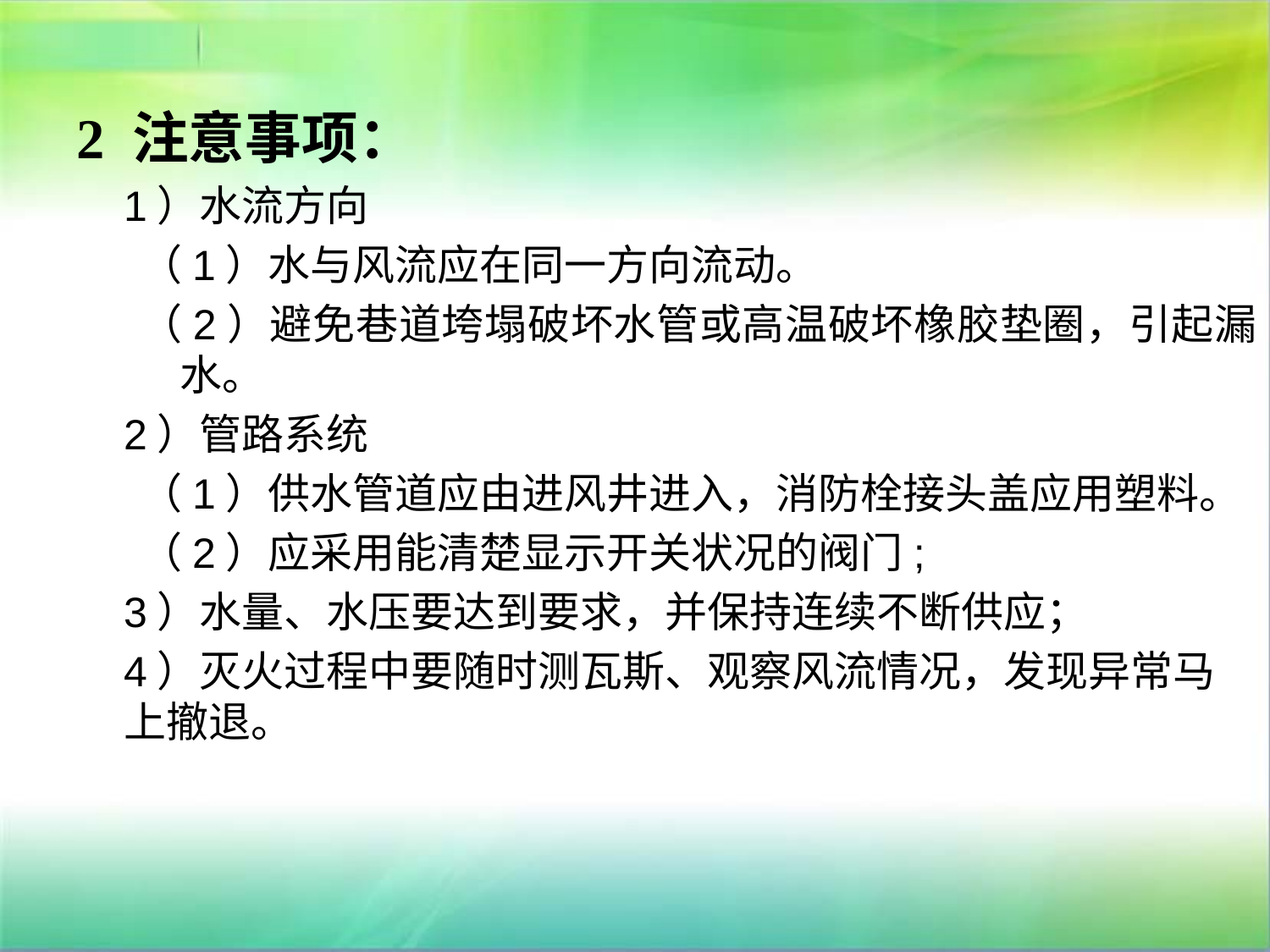

2 注意事项：
    1）水流方向
（1）水与风流应在同一方向流动。
（2）避免巷道垮塌破坏水管或高温破坏橡胶垫圈，引起漏水。
    2）管路系统
（1）供水管道应由进风井进入，消防栓接头盖应用塑料。
（2）应采用能清楚显示开关状况的阀门;
    3）水量、水压要达到要求，并保持连续不断供应；
    4）灭火过程中要随时测瓦斯、观察风流情况，发现异常马上撤退。